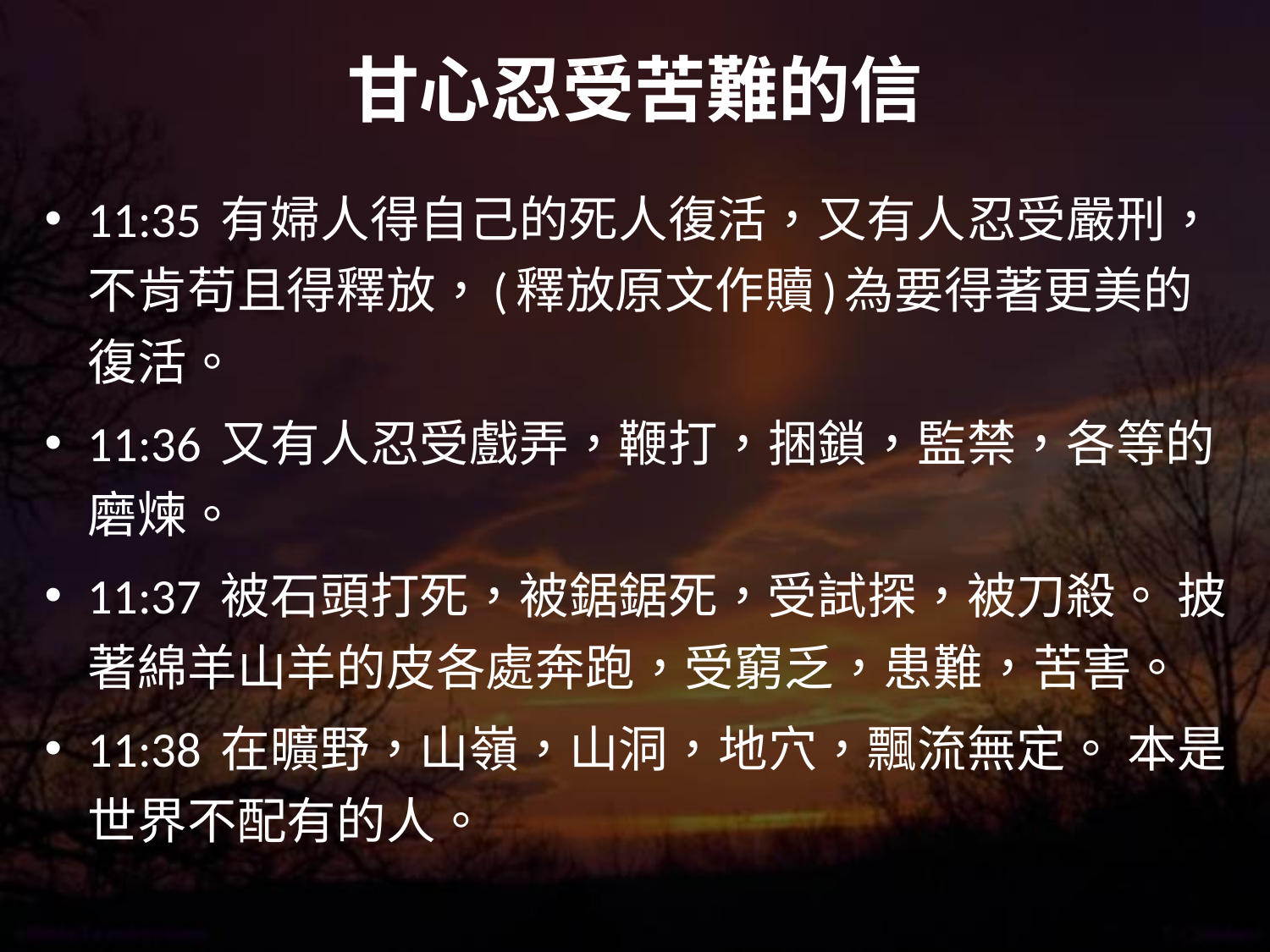

# 甘心忍受苦難的信
11:35 有婦人得自己的死人復活，又有人忍受嚴刑，不肯苟且得釋放，(釋放原文作贖)為要得著更美的復活。
11:36 又有人忍受戲弄，鞭打，捆鎖，監禁，各等的磨煉。
11:37 被石頭打死，被鋸鋸死，受試探，被刀殺。 披著綿羊山羊的皮各處奔跑，受窮乏，患難，苦害。
11:38 在曠野，山嶺，山洞，地穴，飄流無定。 本是世界不配有的人。